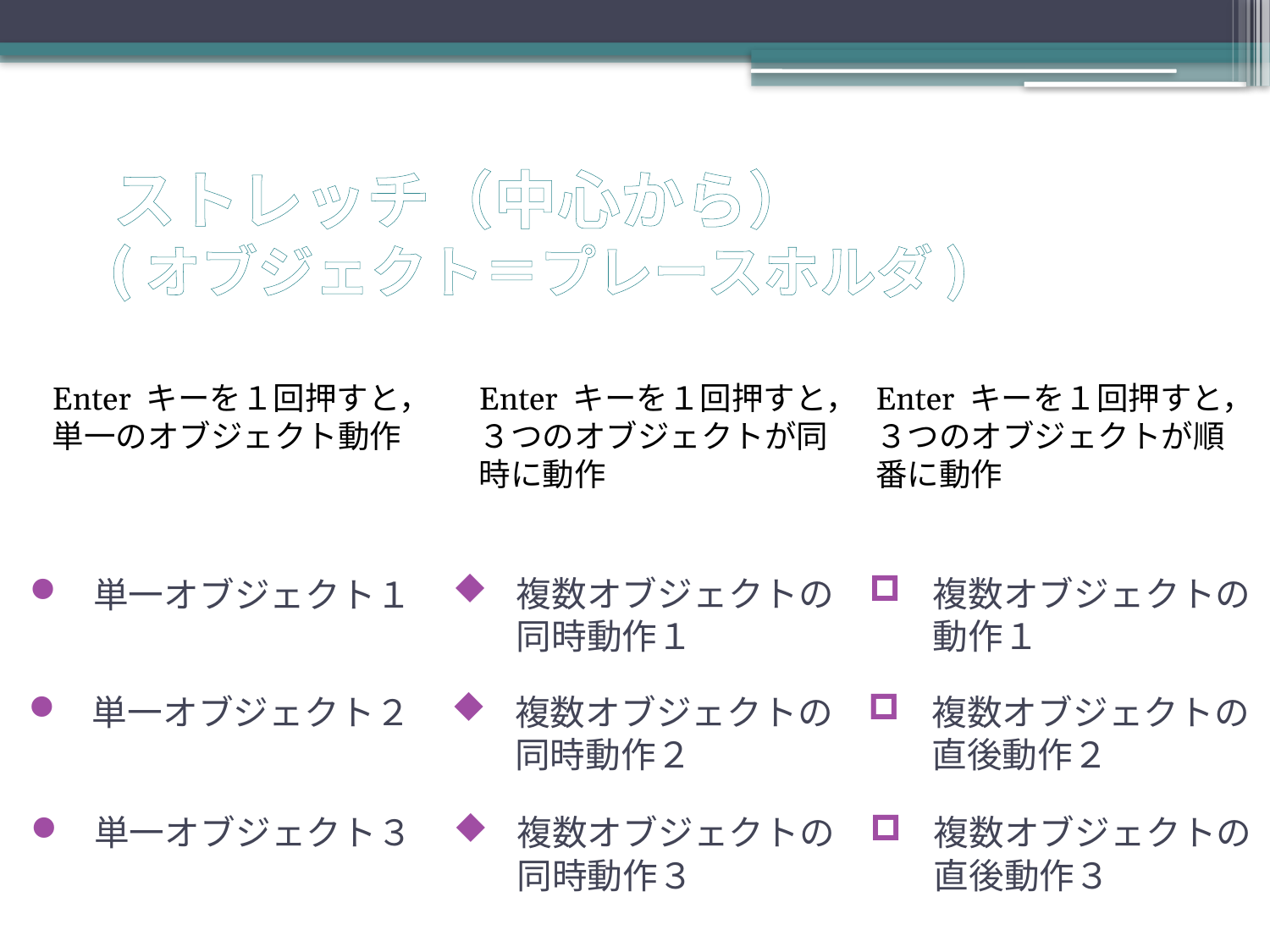

# ストレッチ（中心から） (オブジェクト＝プレースホルダ)
Enter キーを１回押すと，単一のオブジェクト動作
Enter キーを１回押すと，３つのオブジェクトが同時に動作
Enter キーを１回押すと，３つのオブジェクトが順番に動作
複数オブジェクトの
同時動作１
複数オブジェクトの
動作１
単一オブジェクト１
単一オブジェクト２
複数オブジェクトの
同時動作２
複数オブジェクトの
直後動作２
単一オブジェクト３
複数オブジェクトの
同時動作３
複数オブジェクトの
直後動作３